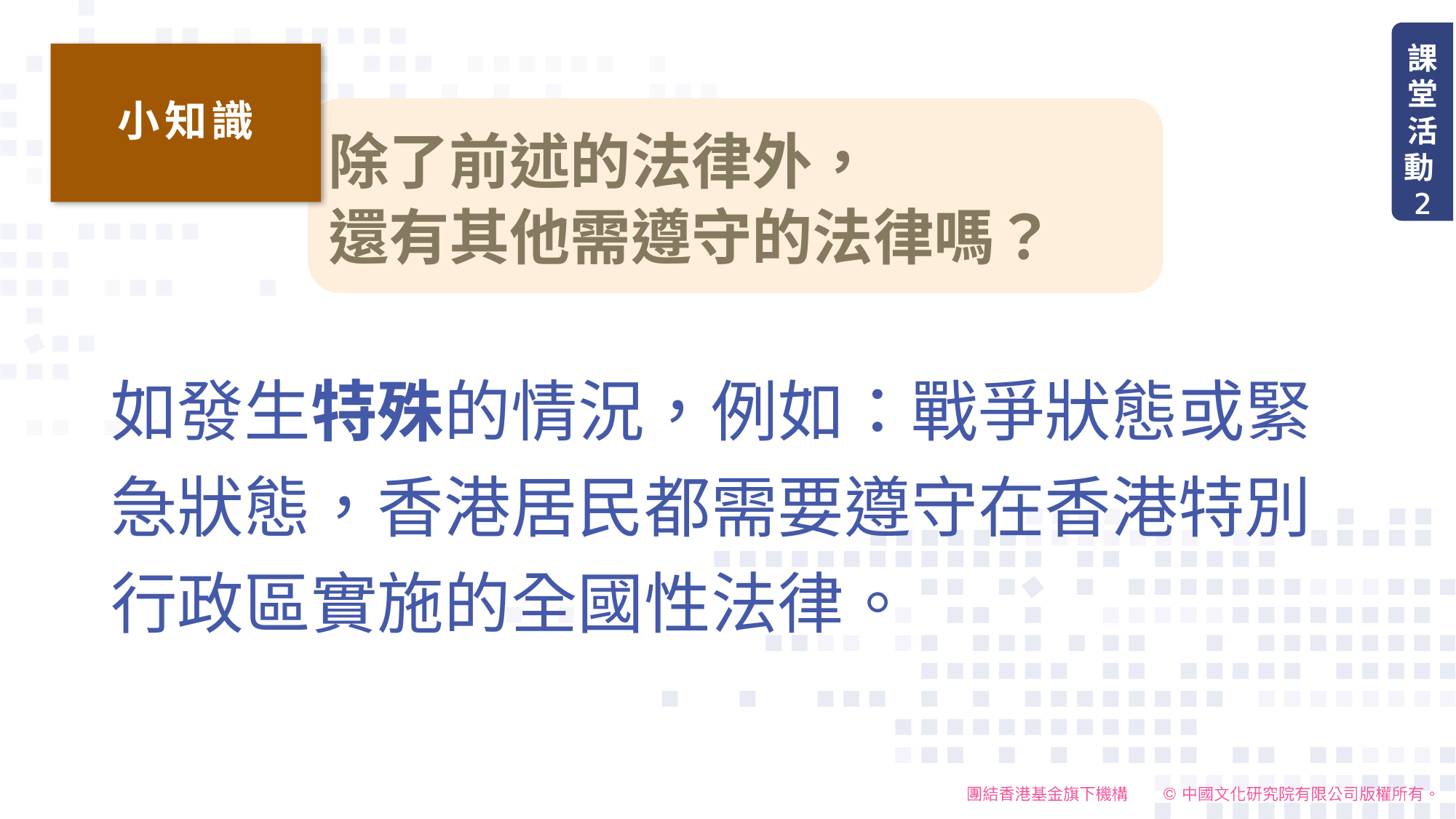

課堂活動2

# 小知識
除了前述的法律外，
還有其他需遵守的法律嗎？
如發生特殊的情況，例如：戰爭狀態或緊急狀態，香港居民都需要遵守在香港特別行政區實施的全國性法律。